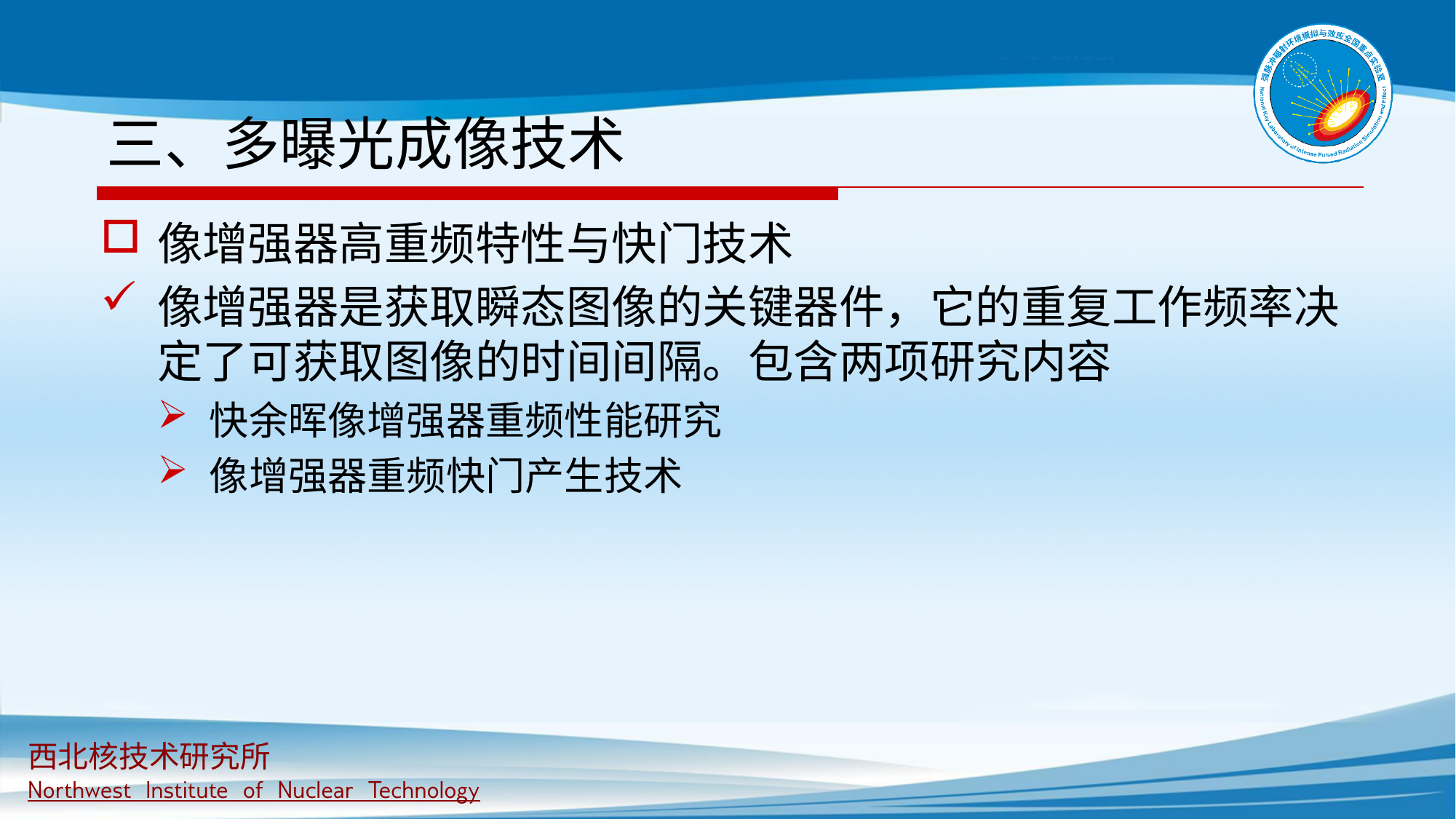

# 三、多曝光成像技术
像增强器高重频特性与快门技术
像增强器是获取瞬态图像的关键器件，它的重复工作频率决定了可获取图像的时间间隔。包含两项研究内容
快余晖像增强器重频性能研究
像增强器重频快门产生技术